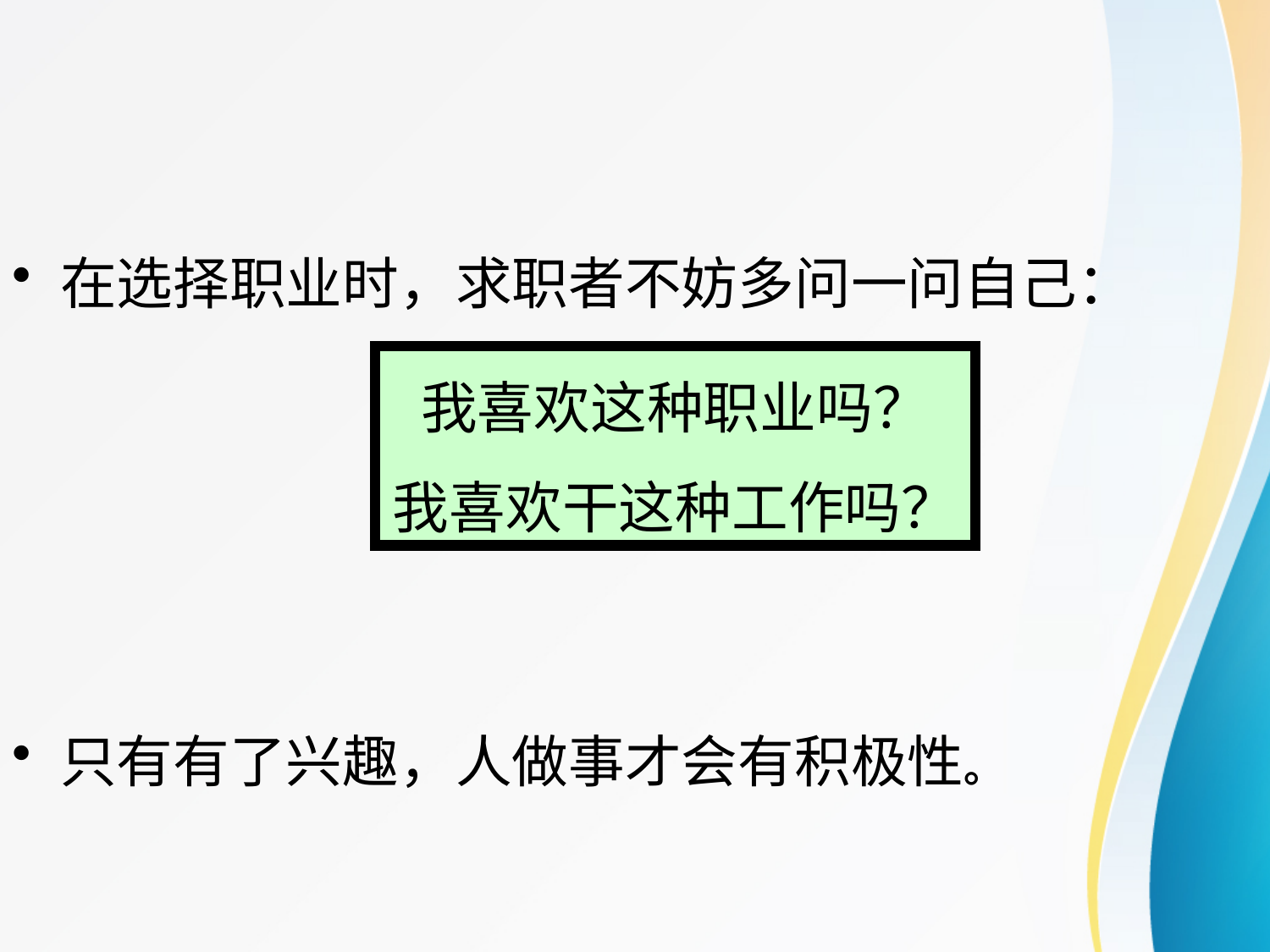

在选择职业时，求职者不妨多问一问自己：

只有有了兴趣，人做事才会有积极性。

我喜欢这种职业吗？
我喜欢干这种工作吗？